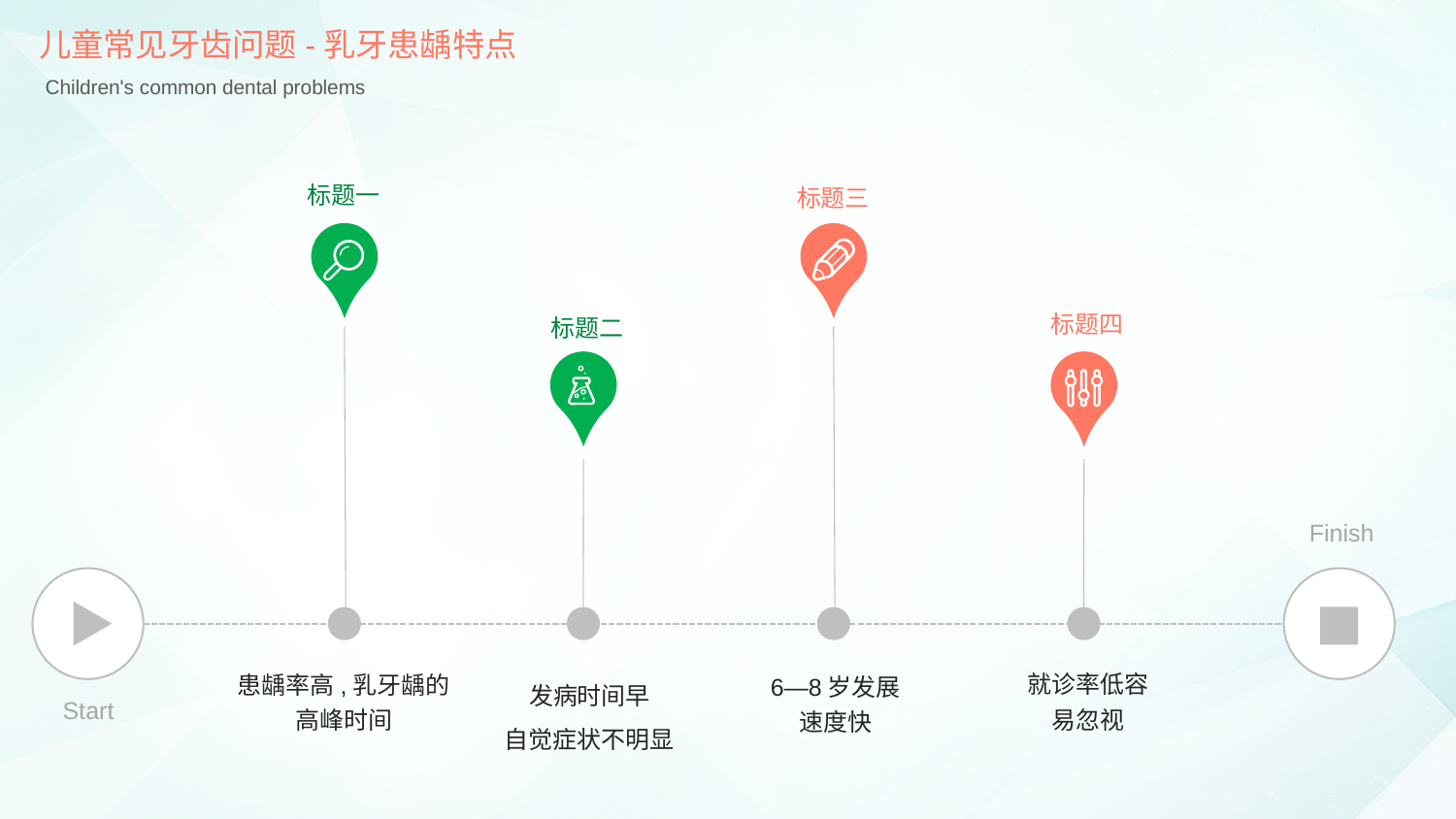

儿童常见牙齿问题-乳牙患龋特点

Children's common dental problems
标题一
标题三

标题四
标题二

Finish

就诊率低容易忽视
患龋率高,乳牙龋的高峰时间

发病时间早
自觉症状不明显

6—8岁发展速度快

Start